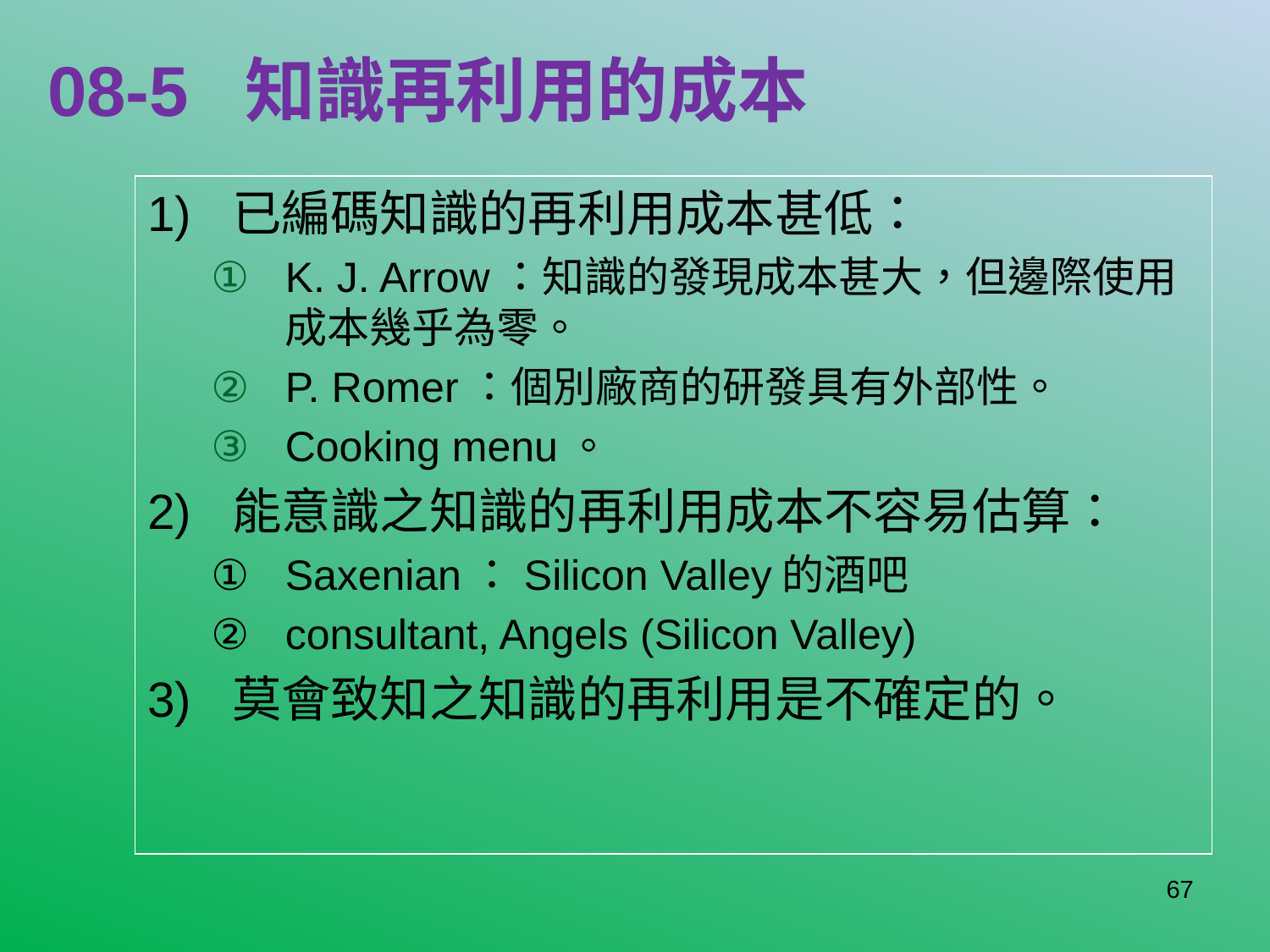

# 08-5  知識再利用的成本
已編碼知識的再利用成本甚低：
K. J. Arrow：知識的發現成本甚大，但邊際使用成本幾乎為零。
P. Romer：個別廠商的研發具有外部性。
Cooking menu。
能意識之知識的再利用成本不容易估算：
Saxenian：Silicon Valley的酒吧
consultant, Angels (Silicon Valley)
莫會致知之知識的再利用是不確定的。

67